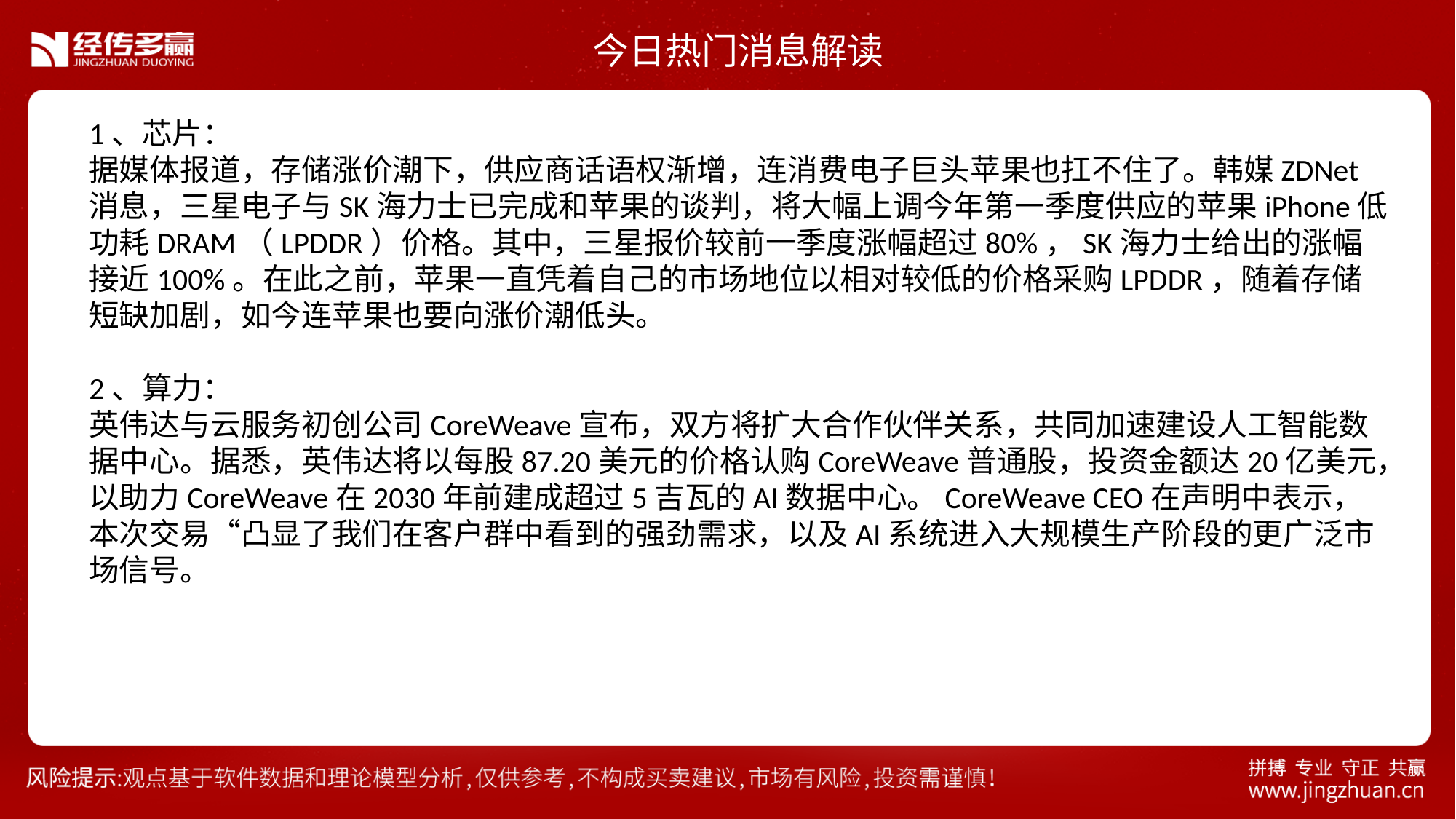

今日热门消息解读
1、芯片：
据媒体报道，存储涨价潮下，供应商话语权渐增，连消费电子巨头苹果也扛不住了。韩媒ZDNet消息，三星电子与SK海力士已完成和苹果的谈判，将大幅上调今年第一季度供应的苹果iPhone低功耗DRAM（LPDDR）价格。其中，三星报价较前一季度涨幅超过80%，SK海力士给出的涨幅接近100%。在此之前，苹果一直凭着自己的市场地位以相对较低的价格采购LPDDR，随着存储短缺加剧，如今连苹果也要向涨价潮低头。

2、算力：
英伟达与云服务初创公司CoreWeave宣布，双方将扩大合作伙伴关系，共同加速建设人工智能数据中心。据悉，英伟达将以每股87.20美元的价格认购CoreWeave普通股，投资金额达20亿美元，以助力CoreWeave在2030年前建成超过5吉瓦的AI数据中心。CoreWeave CEO在声明中表示，本次交易“凸显了我们在客户群中看到的强劲需求，以及AI系统进入大规模生产阶段的更广泛市场信号。